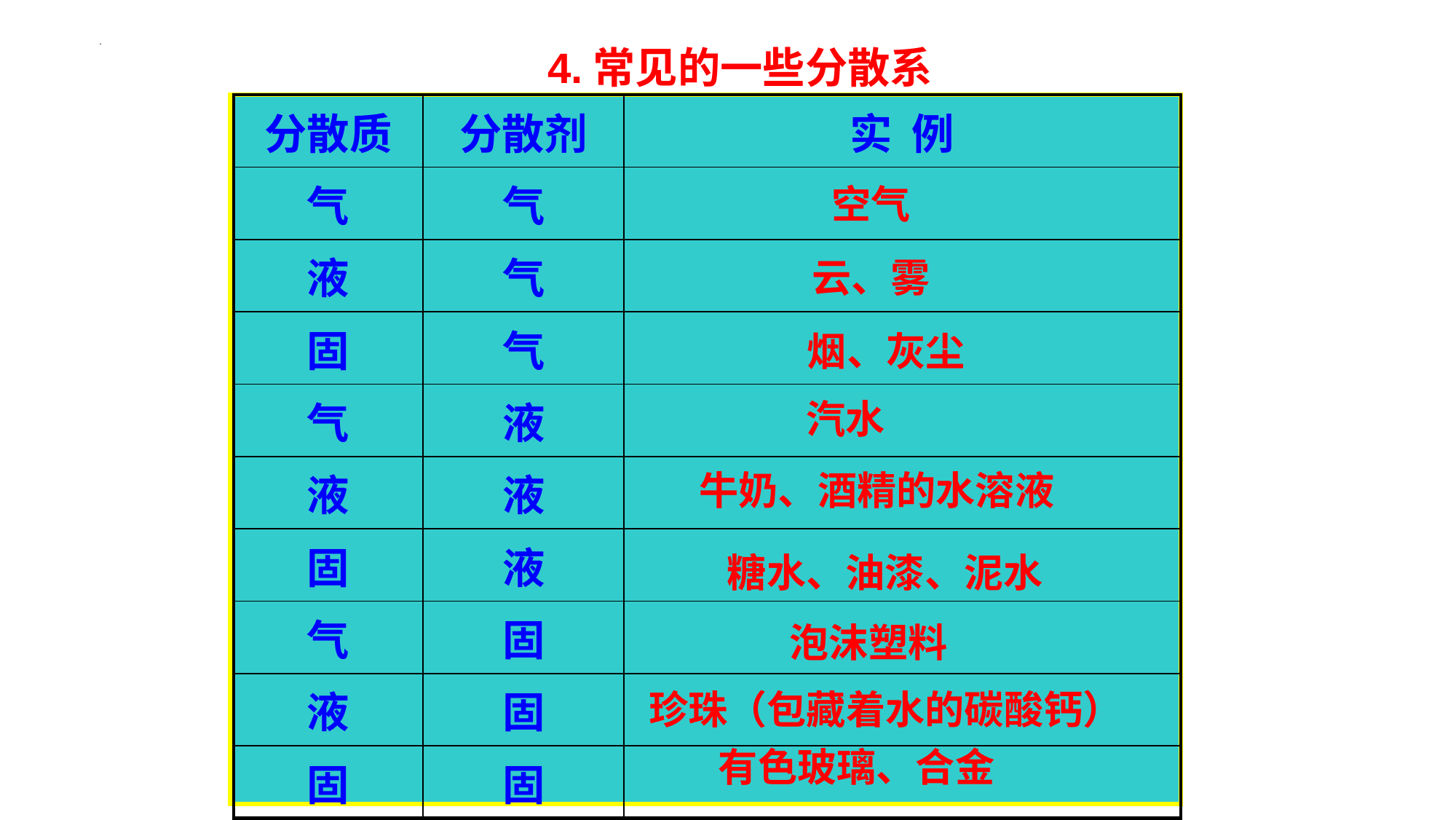

4.常见的一些分散系

| 分散质 | 分散剂 | 实 例 |
| --- | --- | --- |
| 气 | 气 |  |
| 液 | 气 |  |
| 固 | 气 |  |
| 气 | 液 |  |
| 液 | 液 |  |
| 固 | 液 |  |
| 气 | 固 |  |
| 液 | 固 |  |
| 固 | 固 |  |
空气
云、雾
烟、灰尘
汽水
牛奶、酒精的水溶液
糖水、油漆、泥水
泡沫塑料
珍珠（包藏着水的碳酸钙）
有色玻璃、合金